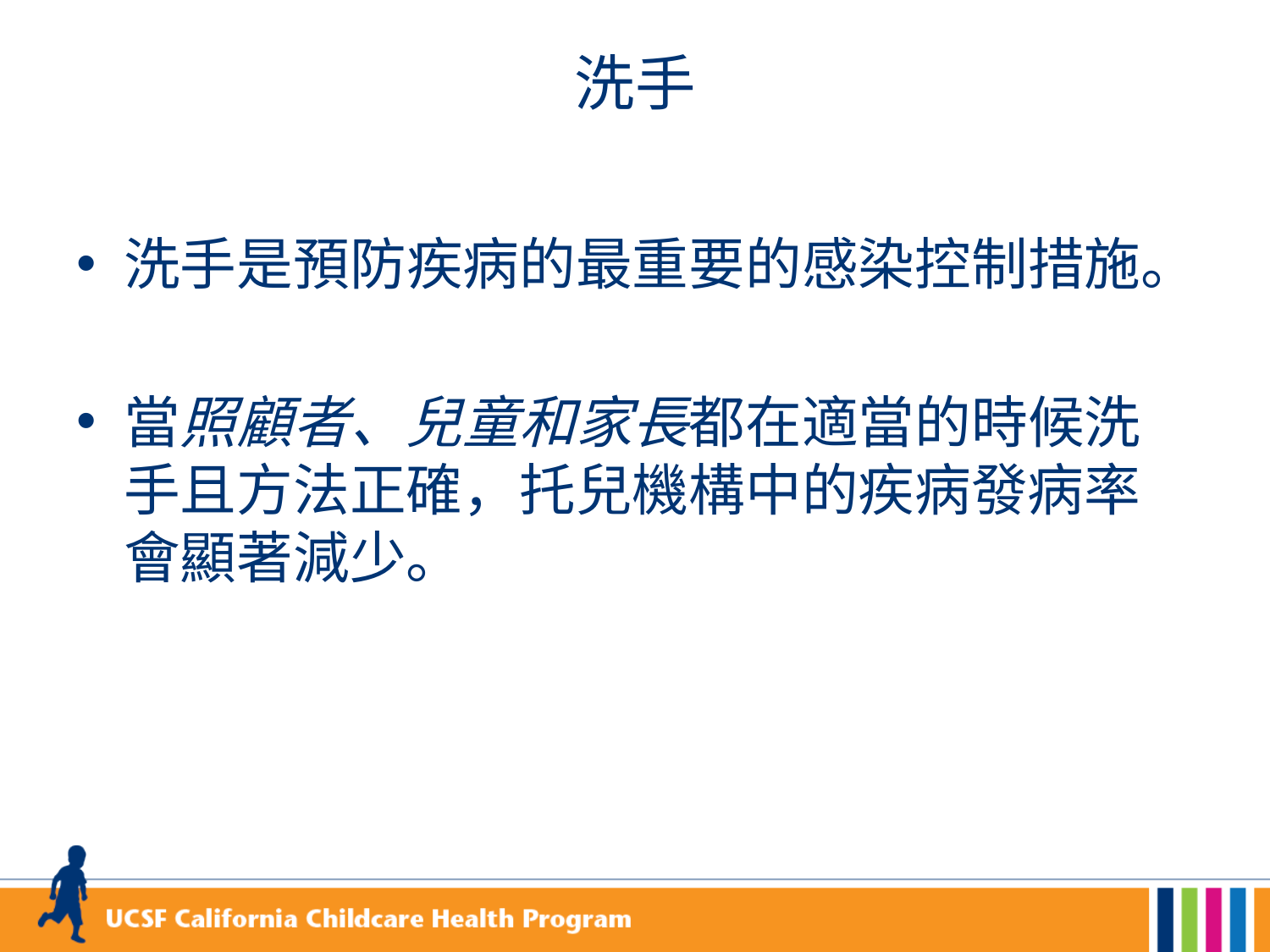

# 洗手
洗手是預防疾病的最重要的感染控制措施。

當照顧者、兒童和家長都在適當的時候洗手且方法正確，托兒機構中的疾病發病率會顯著減少。